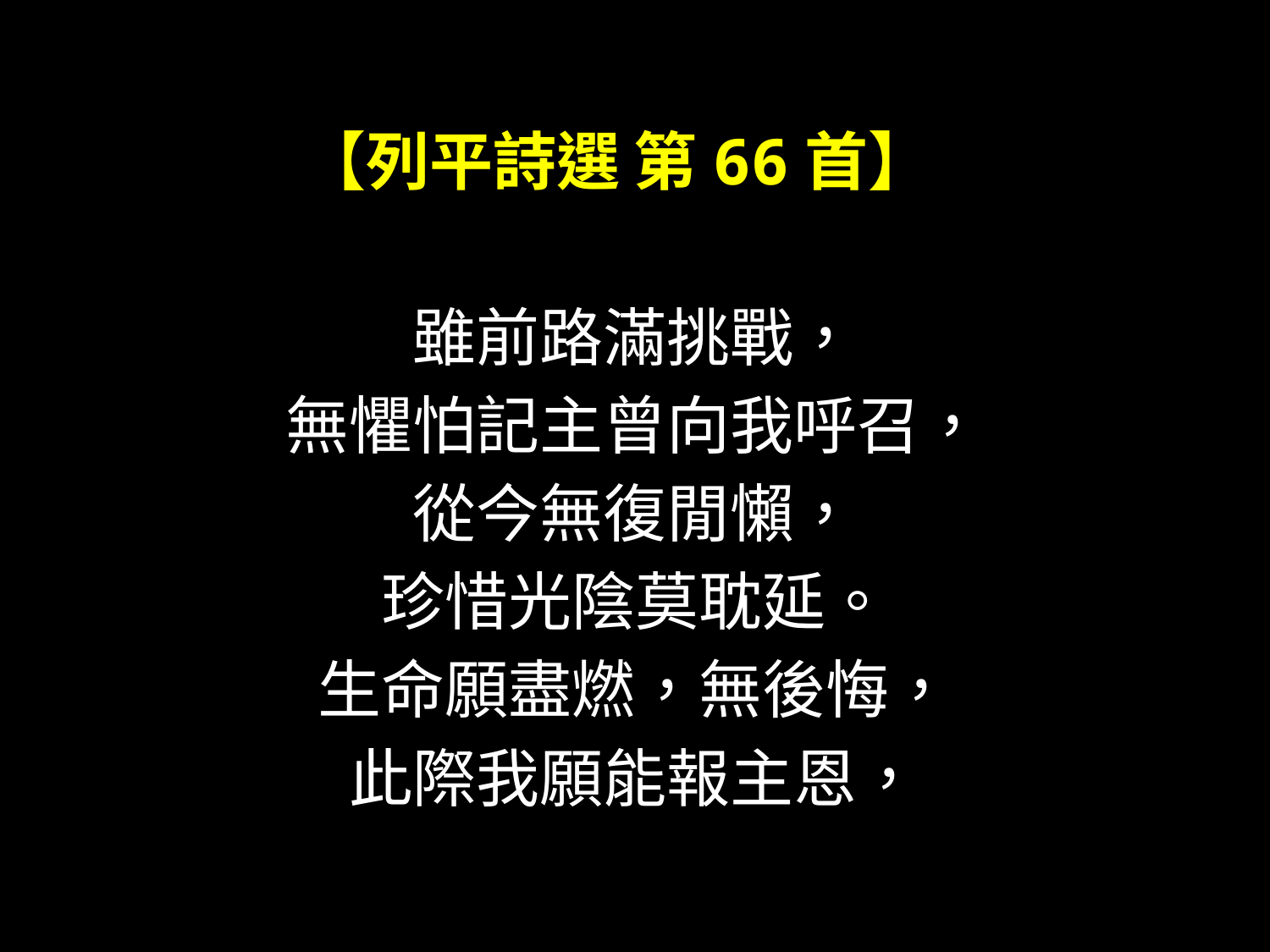

# 【列平詩選 第66首】
雖前路滿挑戰，
無懼怕記主曾向我呼召，
從今無復閒懶，
珍惜光陰莫耽延。
生命願盡燃，無後悔，
此際我願能報主恩，